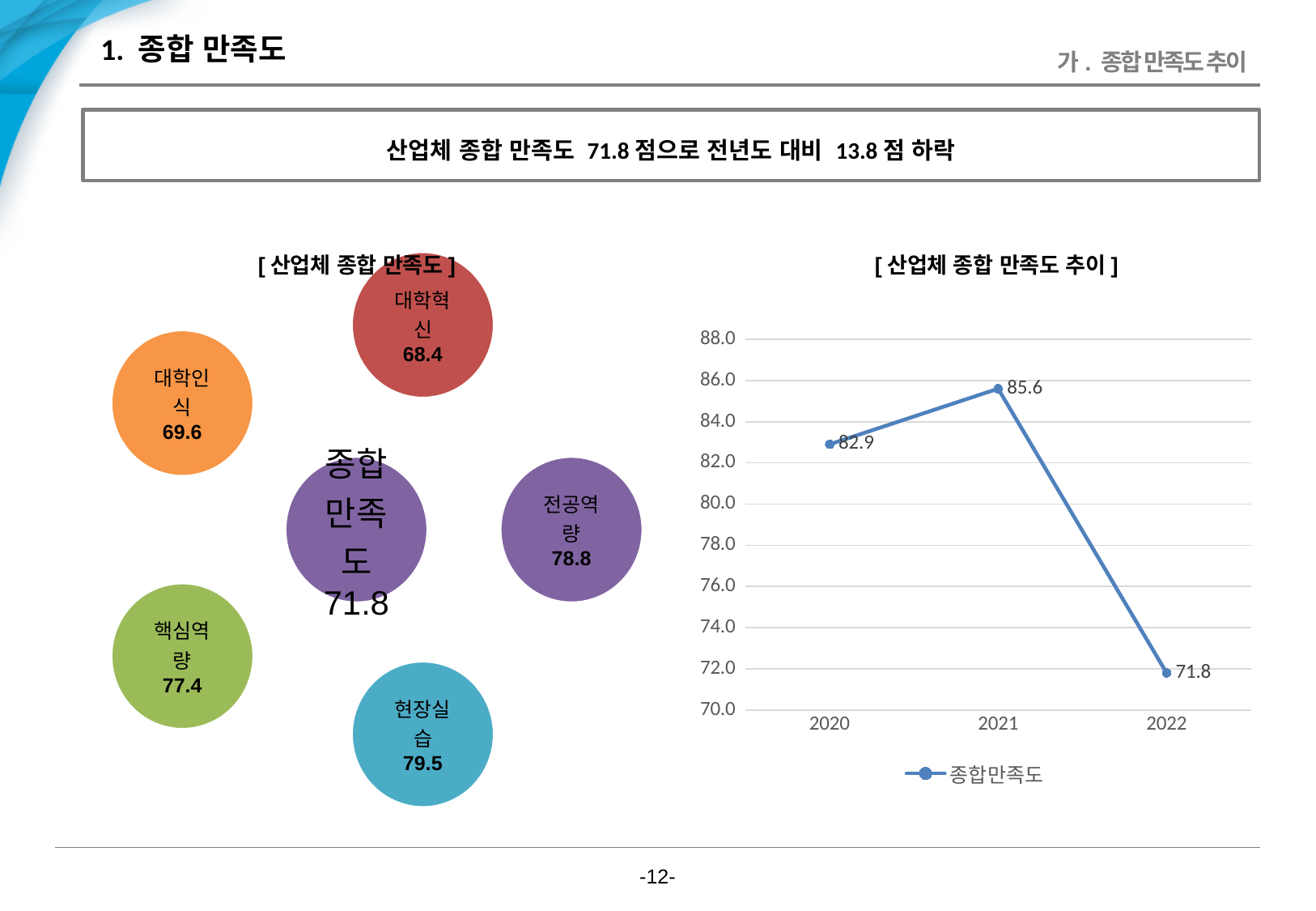

# 1. 종합 만족도
가. 종합 만족도 추이
산업체 종합 만족도 71.8점으로 전년도 대비 13.8점 하락
종합 만족도
71.8
전공역량
78.8
핵심역량
77.4
대학인식
69.6
현장실습
79.5
대학혁신
68.4
[산업체 종합 만족도]
[산업체 종합 만족도 추이]

### Chart

| Category | 종합만족도 |
|---|---|
| 2020 | 82.9 |
| 2021 | 85.6 |
| 2022 | 71.8 |
-12-